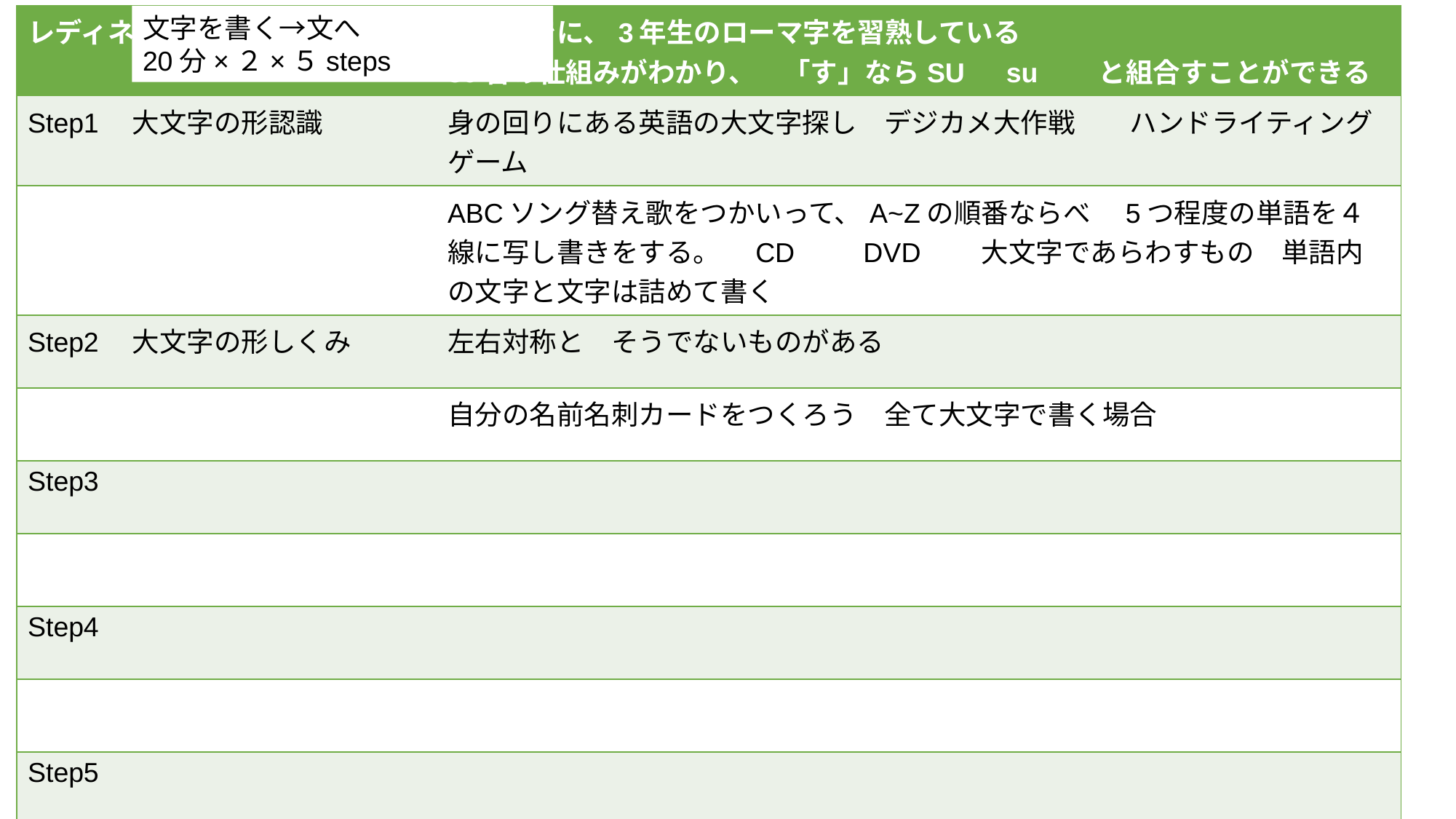

| レディネス | ここまでに、3年生のローマ字を習熟している 50音の仕組みがわかり、　「す」ならSU　su　　と組合すことができる |
| --- | --- |
| Step1　大文字の形認識 | 身の回りにある英語の大文字探し　デジカメ大作戦　　ハンドライティングゲーム |
|  | ABCソング替え歌をつかいって、A~Zの順番ならべ　5つ程度の単語を４線に写し書きをする。　CD　　DVD　　大文字であらわすもの　単語内の文字と文字は詰めて書く |
| Step2　大文字の形しくみ | 左右対称と　そうでないものがある |
|  | 自分の名前名刺カードをつくろう　全て大文字で書く場合 |
| Step3 |  |
|  |  |
| Step4 |  |
|  |  |
| Step5 |  |
|  |  |
文字を書く→文へ
20分×２×５steps